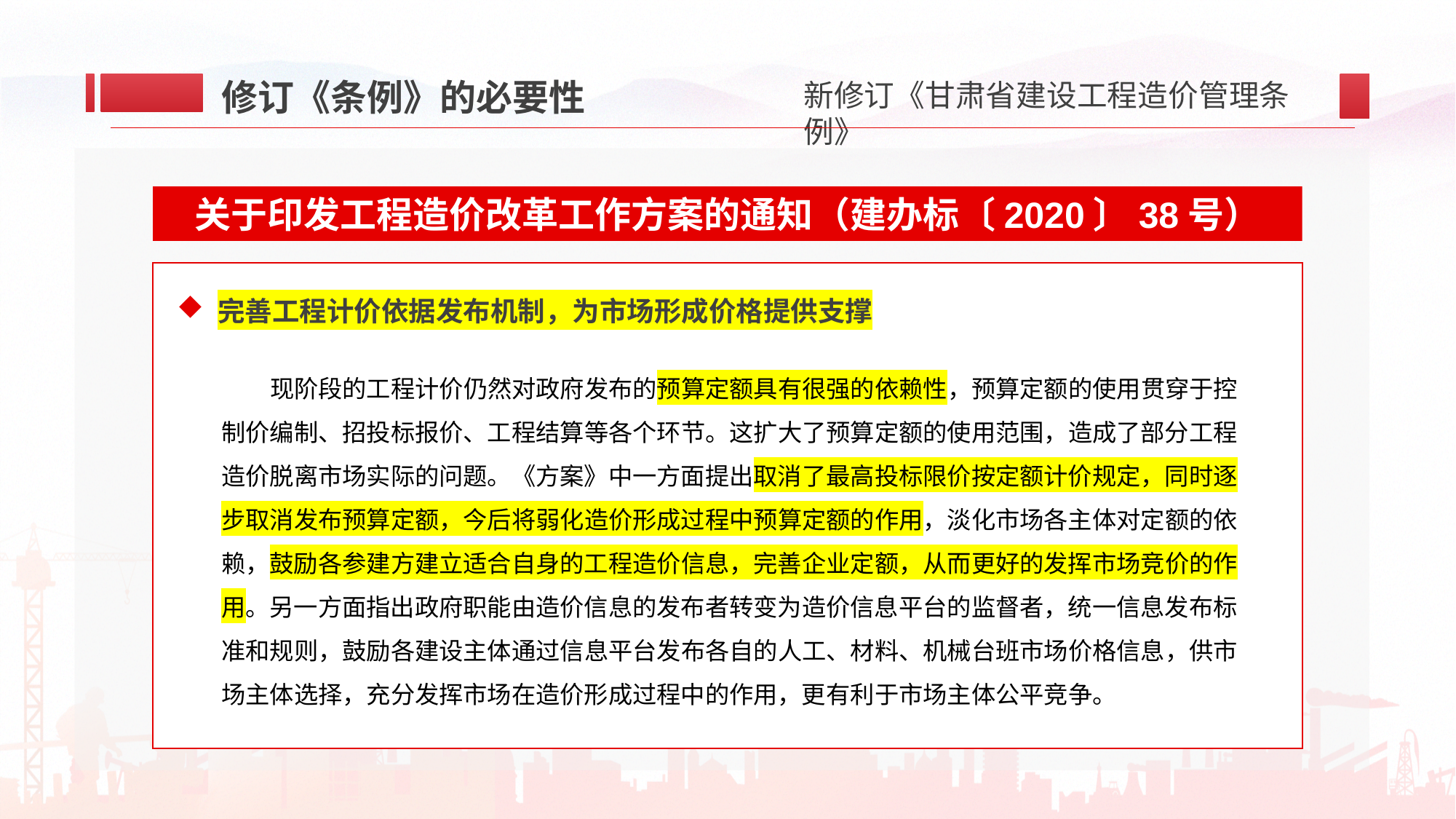

修订《条例》的必要性
关于印发工程造价改革工作方案的通知（建办标〔2020〕38号）

完善工程计价依据发布机制，为市场形成价格提供支撑
现阶段的工程计价仍然对政府发布的预算定额具有很强的依赖性，预算定额的使用贯穿于控制价编制、招投标报价、工程结算等各个环节。这扩大了预算定额的使用范围，造成了部分工程造价脱离市场实际的问题。《方案》中一方面提出取消了最高投标限价按定额计价规定，同时逐步取消发布预算定额，今后将弱化造价形成过程中预算定额的作用，淡化市场各主体对定额的依赖，鼓励各参建方建立适合自身的工程造价信息，完善企业定额，从而更好的发挥市场竞价的作用。另一方面指出政府职能由造价信息的发布者转变为造价信息平台的监督者，统一信息发布标准和规则，鼓励各建设主体通过信息平台发布各自的人工、材料、机械台班市场价格信息，供市场主体选择，充分发挥市场在造价形成过程中的作用，更有利于市场主体公平竞争。